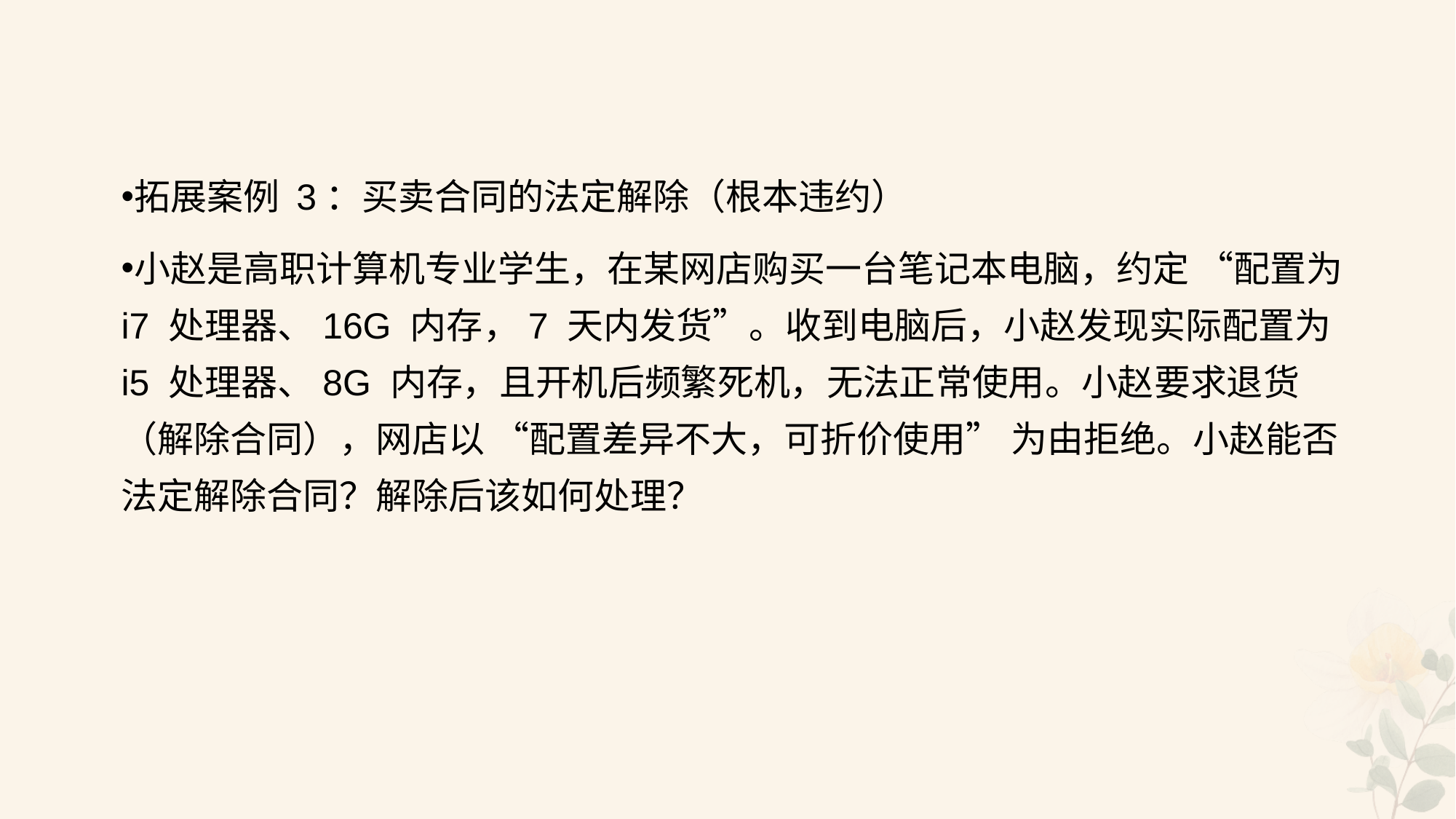

#
拓展案例 3：买卖合同的法定解除（根本违约）
小赵是高职计算机专业学生，在某网店购买一台笔记本电脑，约定 “配置为 i7 处理器、16G 内存，7 天内发货”。收到电脑后，小赵发现实际配置为 i5 处理器、8G 内存，且开机后频繁死机，无法正常使用。小赵要求退货（解除合同），网店以 “配置差异不大，可折价使用” 为由拒绝。小赵能否法定解除合同？解除后该如何处理？